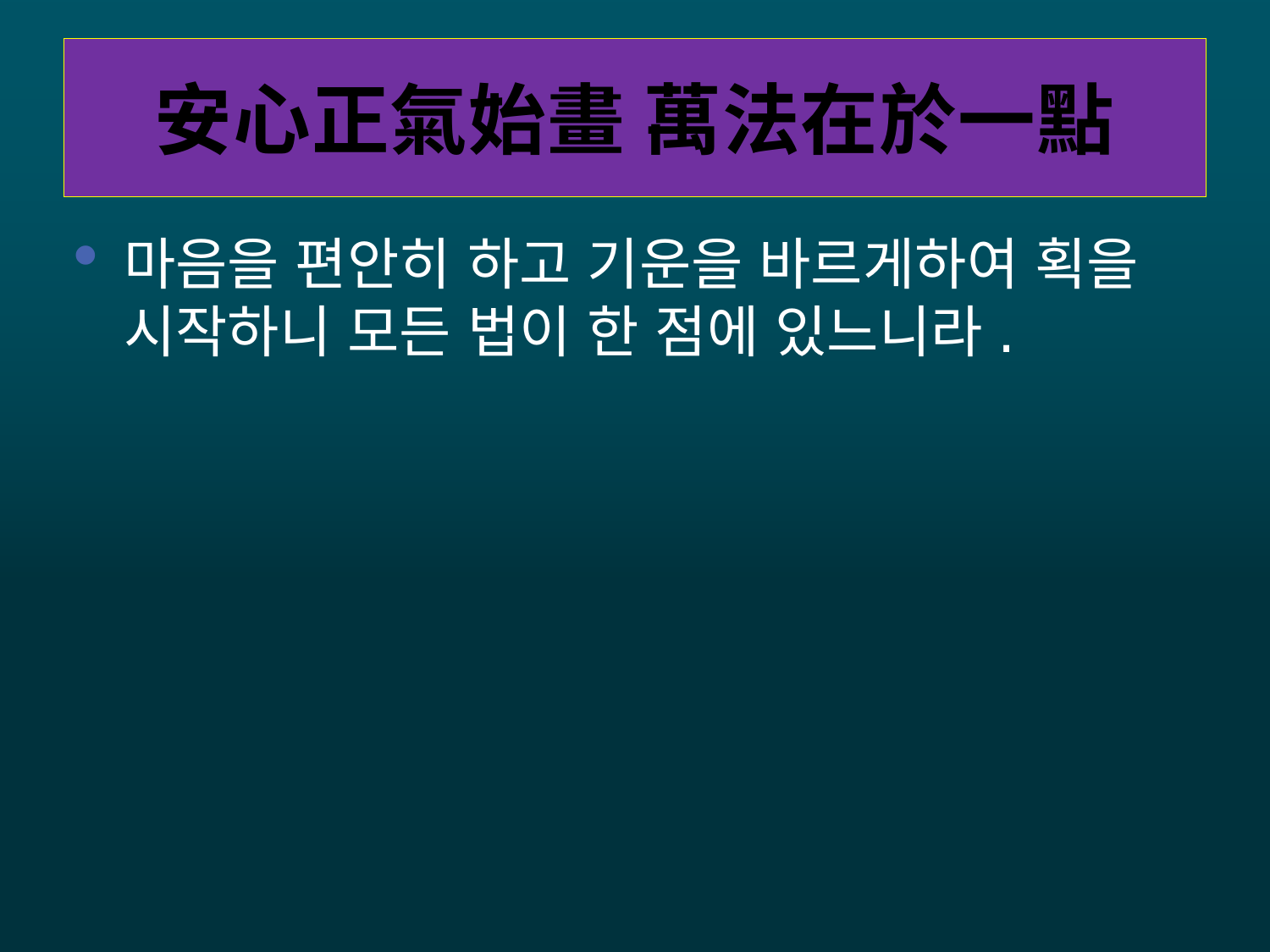

# 安心正氣始畫 萬法在於一點
마음을 편안히 하고 기운을 바르게하여 획을 시작하니 모든 법이 한 점에 있느니라.